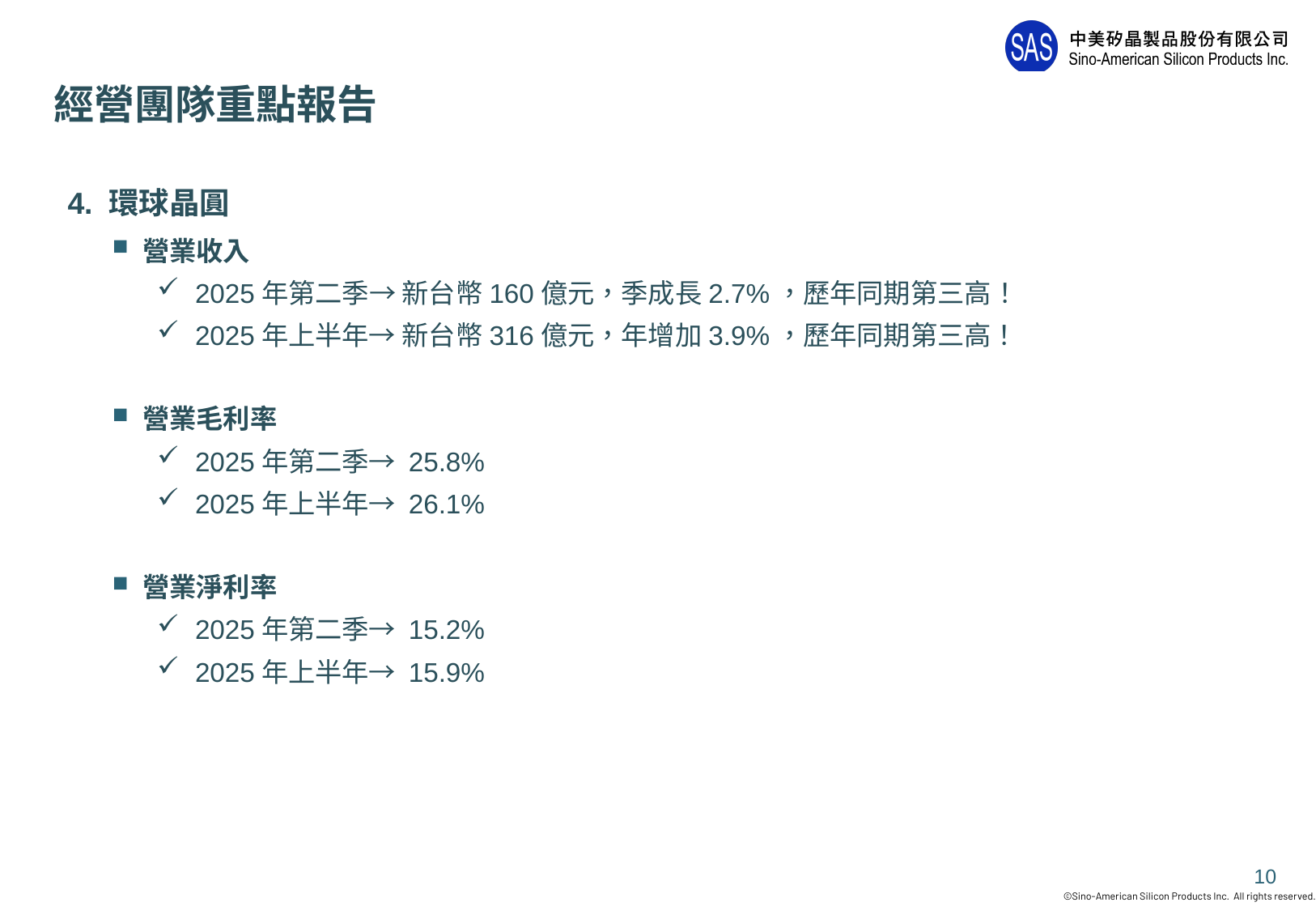

# 經營團隊重點報告
4. 環球晶圓
營業收入
2025年第二季→ 新台幣160億元，季成長2.7%，歷年同期第三高！
2025年上半年→ 新台幣316億元，年增加3.9%，歷年同期第三高！

營業毛利率
2025年第二季→ 25.8%
2025年上半年→ 26.1%

營業淨利率
2025年第二季→ 15.2%
2025年上半年→ 15.9%

10